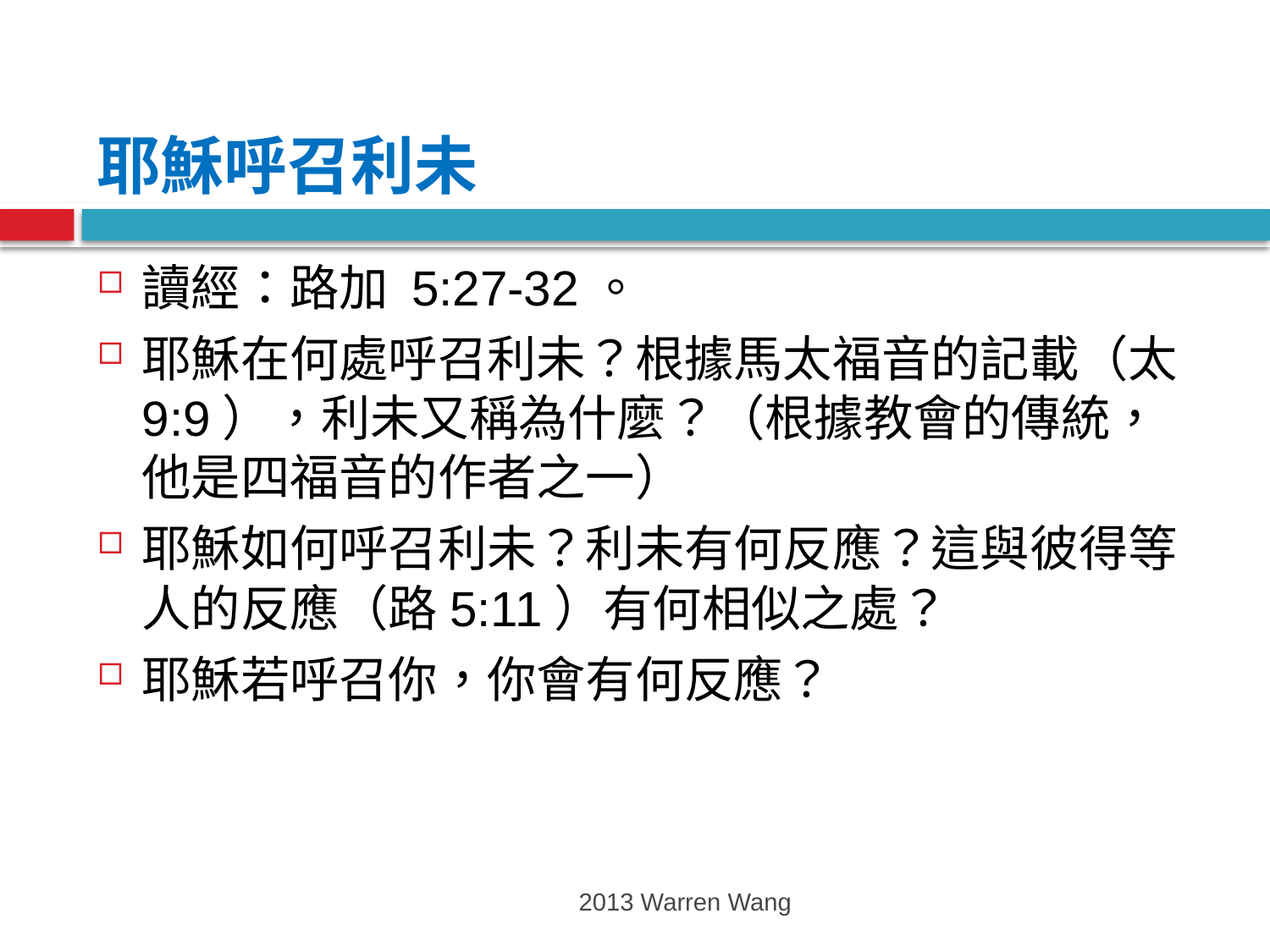

# 耶穌呼召利未
讀經：路加 5:27-32。
耶穌在何處呼召利未？根據馬太福音的記載（太9:9），利未又稱為什麼？（根據教會的傳統，他是四福音的作者之一）
耶穌如何呼召利未？利未有何反應？這與彼得等人的反應（路5:11）有何相似之處？
耶穌若呼召你，你會有何反應？
2013 Warren Wang